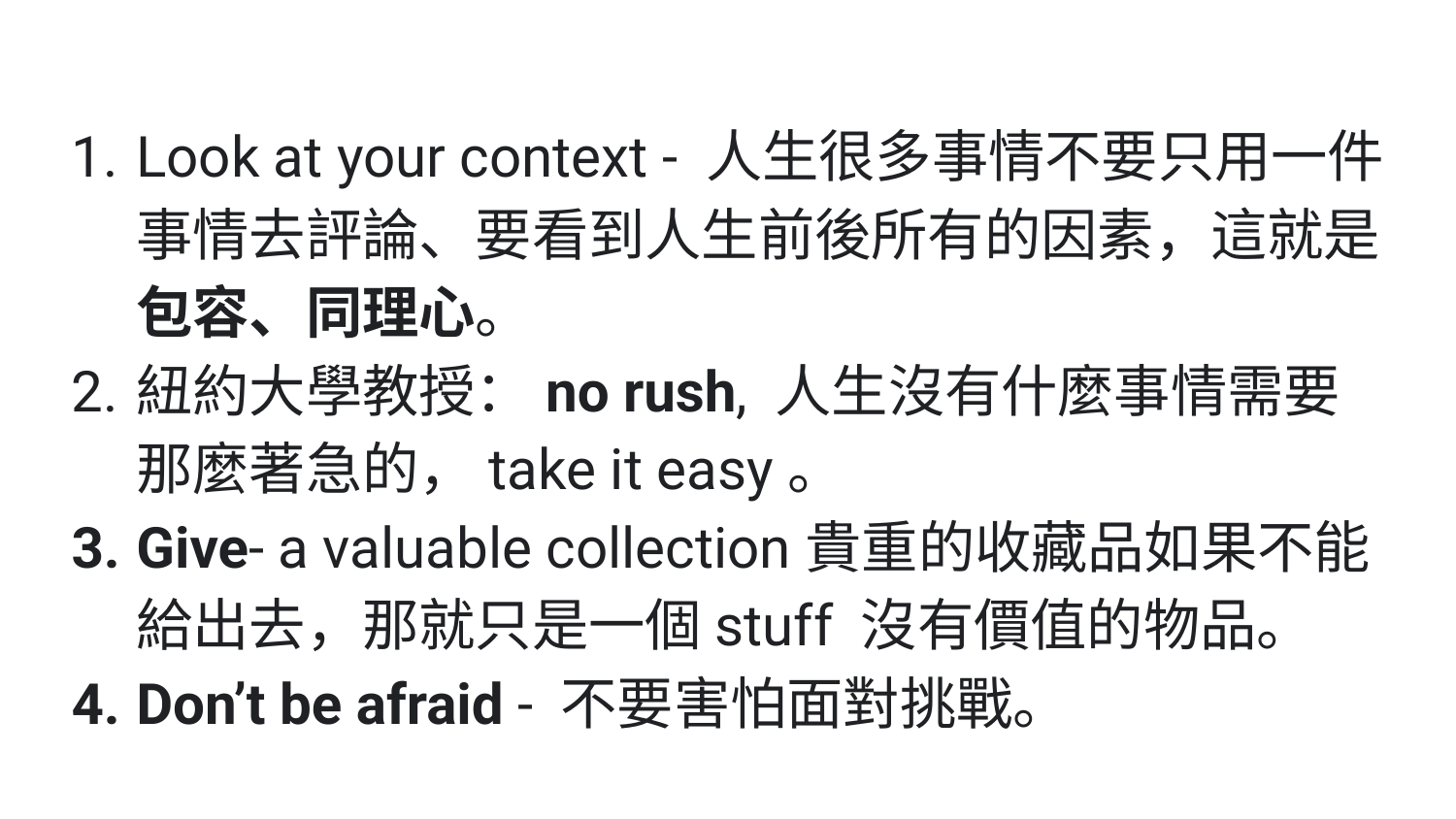

# Look at your context - 人生很多事情不要只用一件事情去評論、要看到人生前後所有的因素，這就是包容、同理心。
紐約大學教授：no rush, 人生沒有什麼事情需要那麼著急的，take it easy。
Give- a valuable collection貴重的收藏品如果不能給出去，那就只是一個stuff 沒有價值的物品。
Don’t be afraid - 不要害怕面對挑戰。